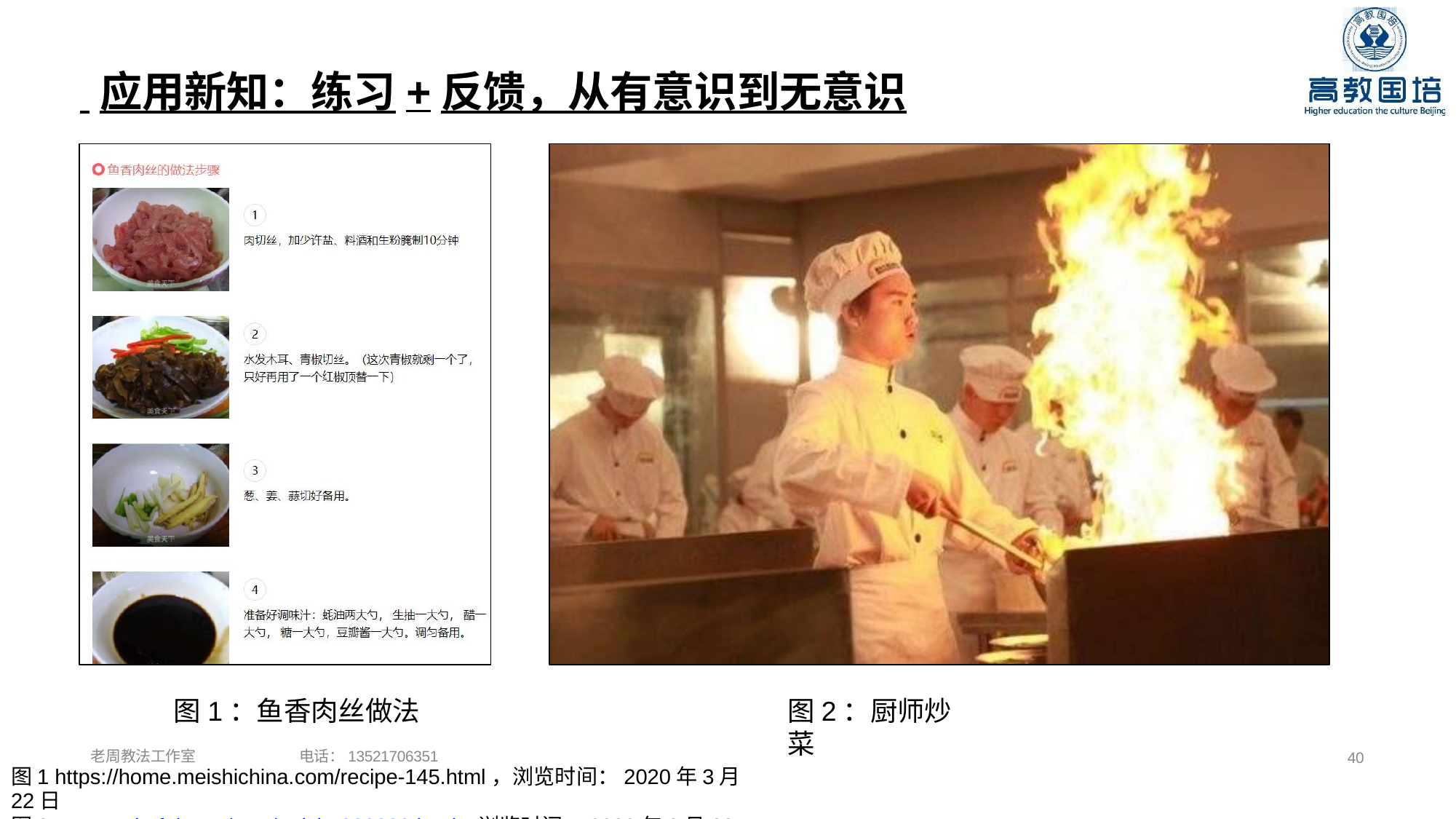

# 应用新知：练习+反馈，从有意识到无意识

图1：鱼香肉丝做法
老周教法工作室	电话：13521706351
图1 https://home.meishichina.com/recipe-145.html，浏览时间：2020年3月22日
图2 www.taohefei.com/cms/article-339289.html，浏览时间：2020年3月22日
图2：厨师炒菜
40